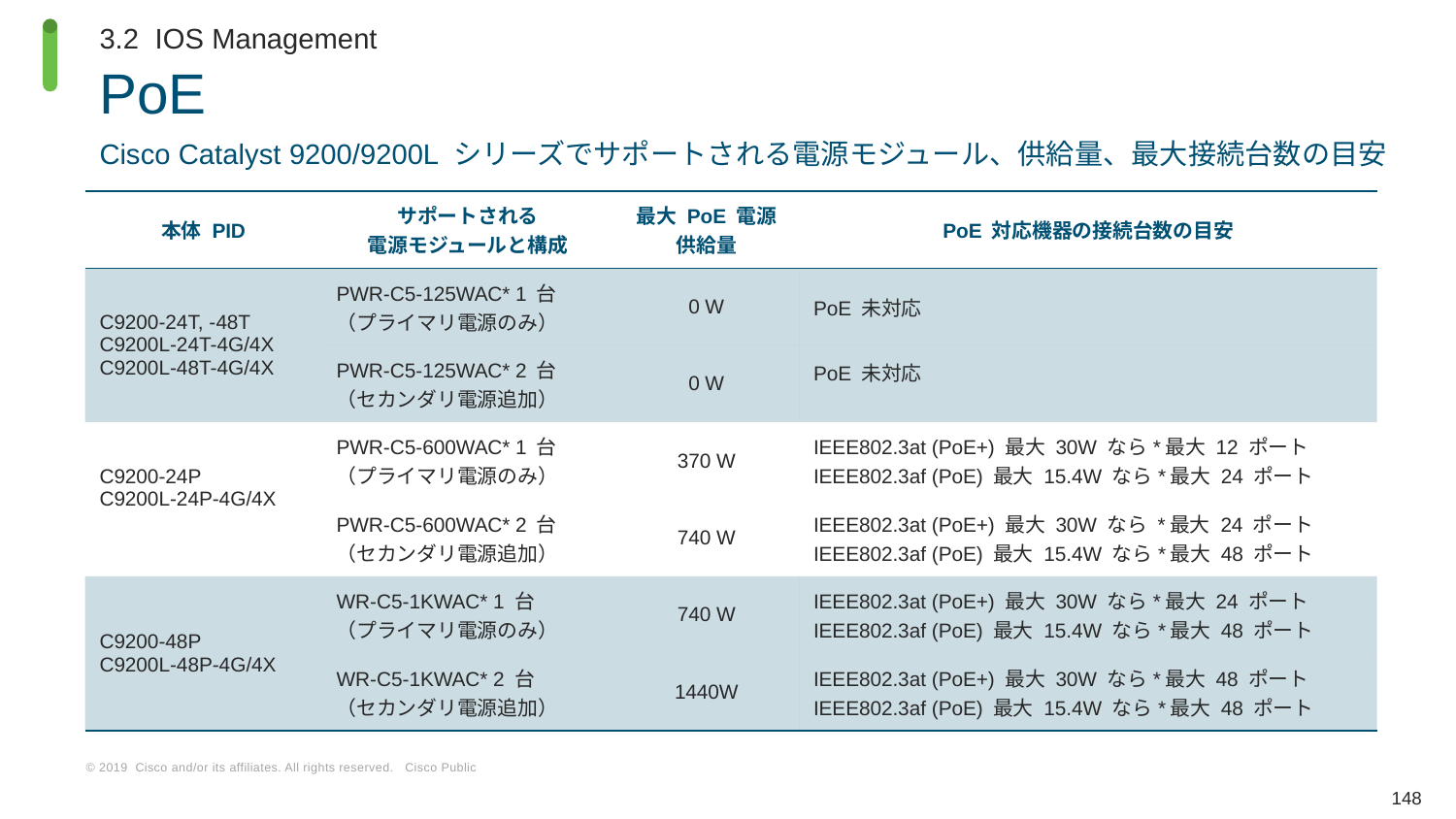

3.2  IOS Management
# PoE
Cisco Catalyst 9200/9200L シリーズでサポートされる電源モジュール、供給量、最大接続台数の目安
| 本体 PID | サポートされる 電源モジュールと構成 | 最大 PoE 電源 供給量 | PoE 対応機器の接続台数の目安 |
| --- | --- | --- | --- |
| C9200-24T, -48T C9200L-24T-4G/4X C9200L-48T-4G/4X | PWR-C5-125WAC\* 1 台 （プライマリ電源のみ） | 0 W | PoE 未対応 |
|  | PWR-C5-125WAC\* 2 台 （セカンダリ電源追加） | 0 W | PoE 未対応 |
| C9200-24P C9200L-24P-4G/4X | PWR-C5-600WAC\* 1 台 （プライマリ電源のみ） | 370 W | IEEE802.3at (PoE+) 最大 30W なら\*最大 12 ポート IEEE802.3af (PoE) 最大 15.4W なら\*最大 24 ポート |
|  | PWR-C5-600WAC\* 2 台 （セカンダリ電源追加） | 740 W | IEEE802.3at (PoE+) 最大 30W なら \*最大 24 ポート IEEE802.3af (PoE) 最大 15.4W なら\*最大 48 ポート |
| C9200-48P C9200L-48P-4G/4X | WR-C5-1KWAC\* 1 台 （プライマリ電源のみ） | 740 W | IEEE802.3at (PoE+) 最大 30W なら\*最大 24 ポート IEEE802.3af (PoE) 最大 15.4W なら\*最大 48 ポート |
|  | WR-C5-1KWAC\* 2 台 （セカンダリ電源追加） | 1440W | IEEE802.3at (PoE+) 最大 30W なら\*最大 48 ポート IEEE802.3af (PoE) 最大 15.4W なら\*最大 48 ポート |
148